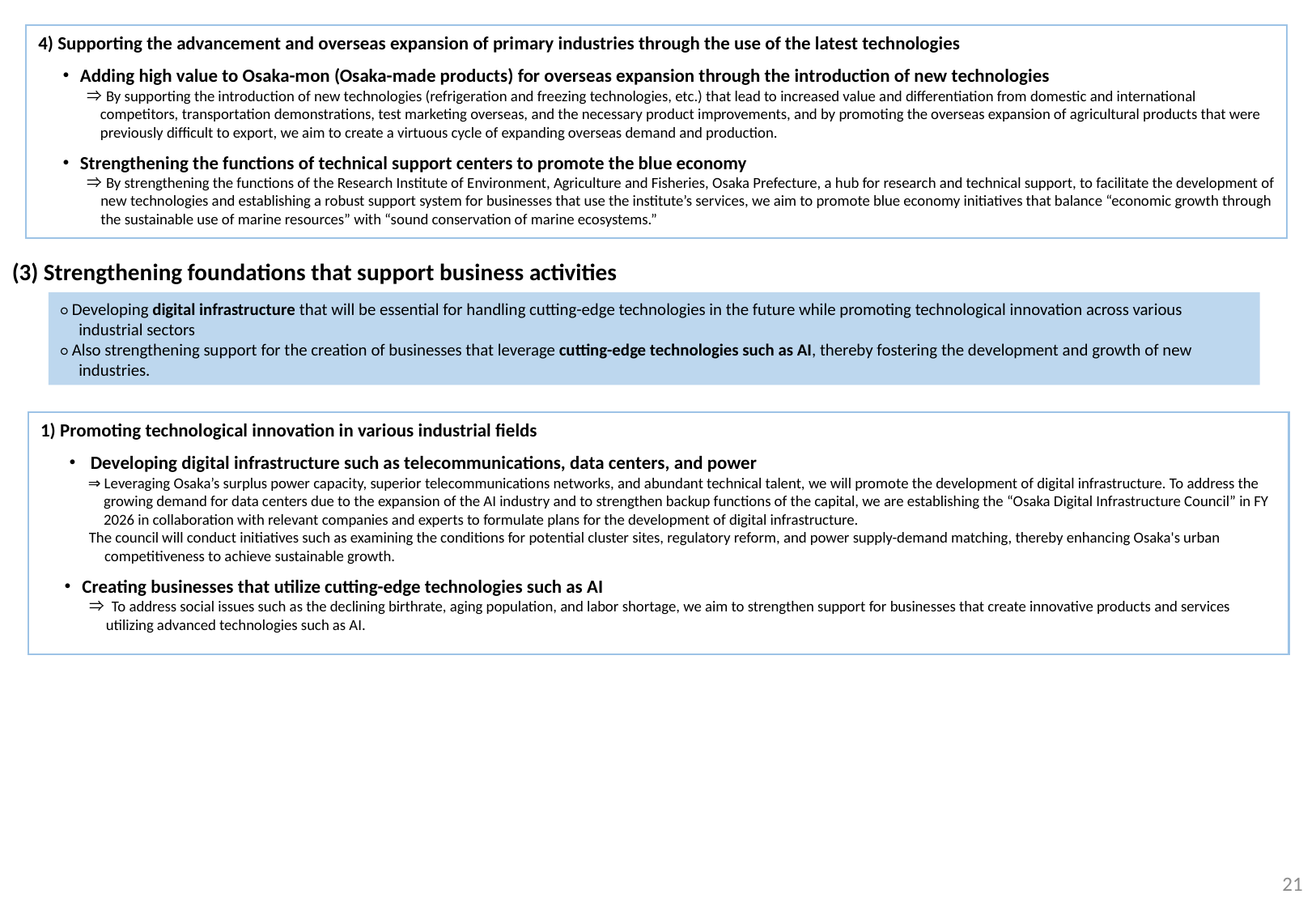

4) Supporting the advancement and overseas expansion of primary industries through the use of the latest technologies
　・Adding high value to Osaka-mon (Osaka-made products) for overseas expansion through the introduction of new technologies
　　　 ⇒By supporting the introduction of new technologies (refrigeration and freezing technologies, etc.) that lead to increased value and differentiation from domestic and international competitors, transportation demonstrations, test marketing overseas, and the necessary product improvements, and by promoting the overseas expansion of agricultural products that were previously difficult to export, we aim to create a virtuous cycle of expanding overseas demand and production.
　・Strengthening the functions of technical support centers to promote the blue economy
　　　 ⇒By strengthening the functions of the Research Institute of Environment, Agriculture and Fisheries, Osaka Prefecture, a hub for research and technical support, to facilitate the development of new technologies and establishing a robust support system for businesses that use the institute’s services, we aim to promote blue economy initiatives that balance “economic growth through the sustainable use of marine resources” with “sound conservation of marine ecosystems.”
(3) Strengthening foundations that support business activities
○ Developing digital infrastructure that will be essential for handling cutting-edge technologies in the future while promoting technological innovation across various industrial sectors
○ Also strengthening support for the creation of businesses that leverage cutting-edge technologies such as AI, thereby fostering the development and growth of new industries.
1) Promoting technological innovation in various industrial fields
　 ・ Developing digital infrastructure such as telecommunications, data centers, and power
⇒ Leveraging Osaka’s surplus power capacity, superior telecommunications networks, and abundant technical talent, we will promote the development of digital infrastructure. To address the growing demand for data centers due to the expansion of the AI industry and to strengthen backup functions of the capital, we are establishing the “Osaka Digital Infrastructure Council” in FY 2026 in collaboration with relevant companies and experts to formulate plans for the development of digital infrastructure.
The council will conduct initiatives such as examining the conditions for potential cluster sites, regulatory reform, and power supply-demand matching, thereby enhancing Osaka's urban competitiveness to achieve sustainable growth.
　・Creating businesses that utilize cutting-edge technologies such as AI
　　　 ⇒ To address social issues such as the declining birthrate, aging population, and labor shortage, we aim to strengthen support for businesses that create innovative products and services utilizing advanced technologies such as AI.
21